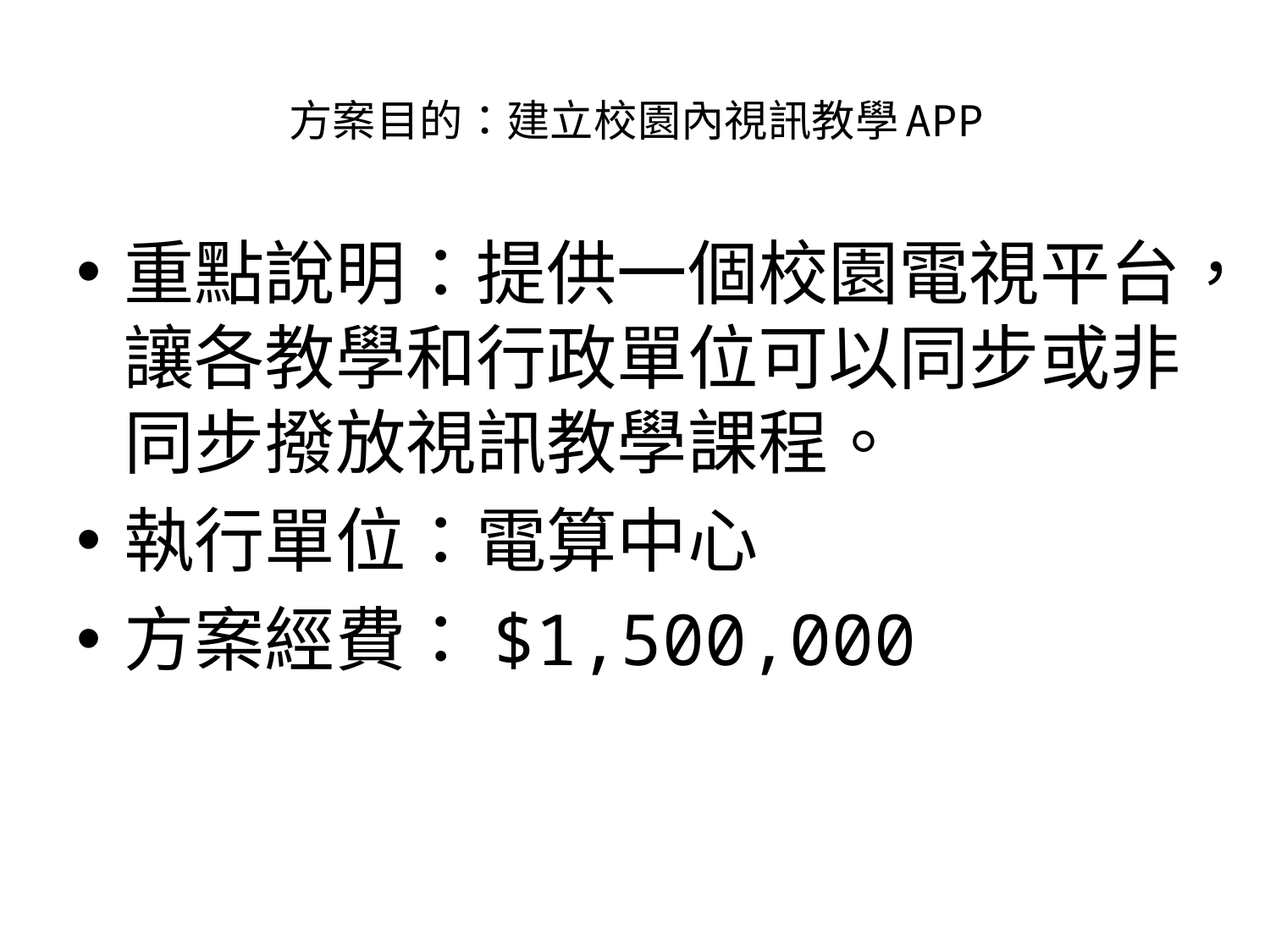

# 方案目的：建立校園內視訊教學APP
重點說明：提供一個校園電視平台，讓各教學和行政單位可以同步或非同步撥放視訊教學課程。
執行單位：電算中心
方案經費：$1,500,000